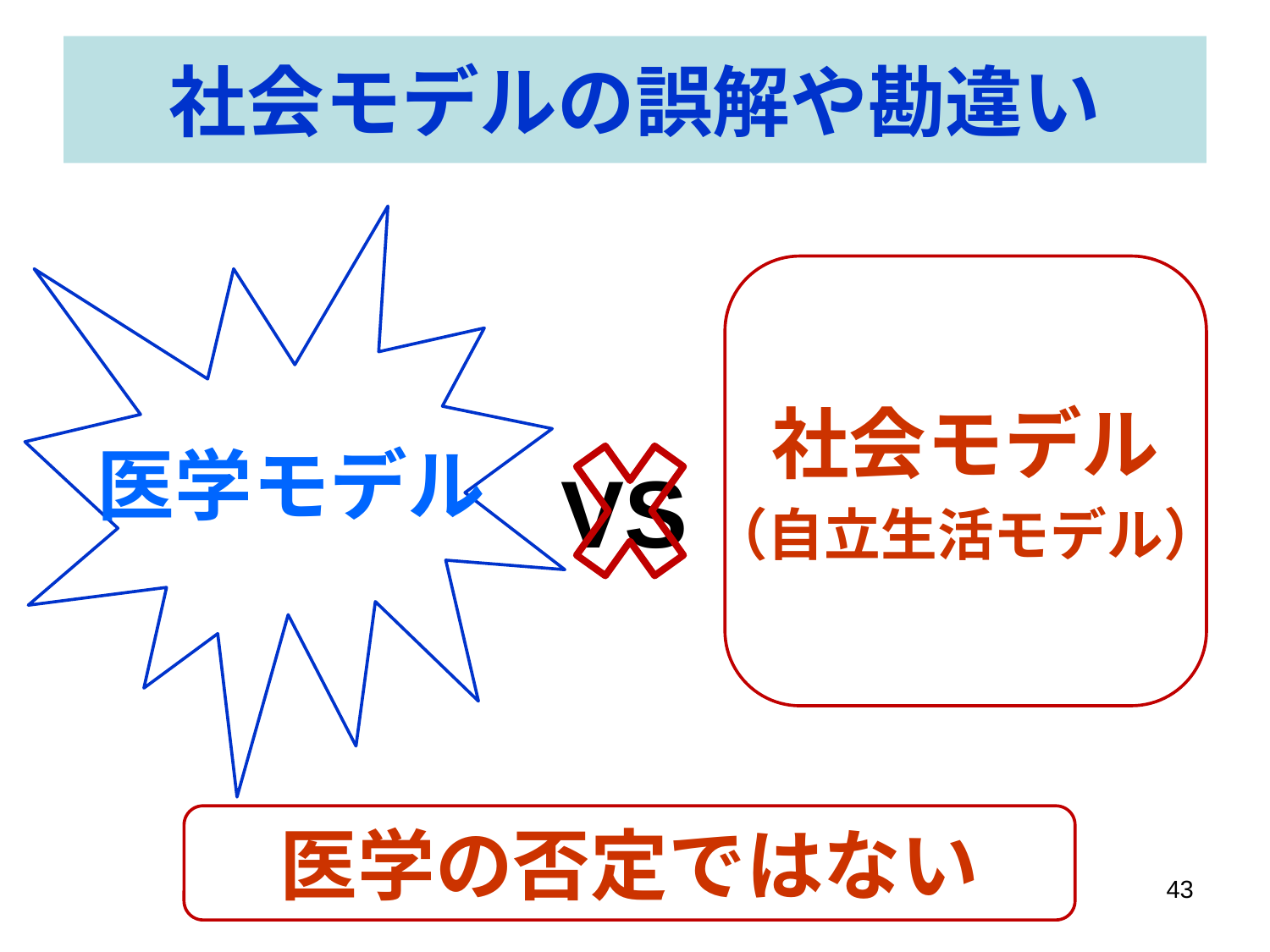

# 社会モデルの誤解や勘違い
医学モデル
社会モデル
（自立生活モデル）

VS
医学の否定ではない
43